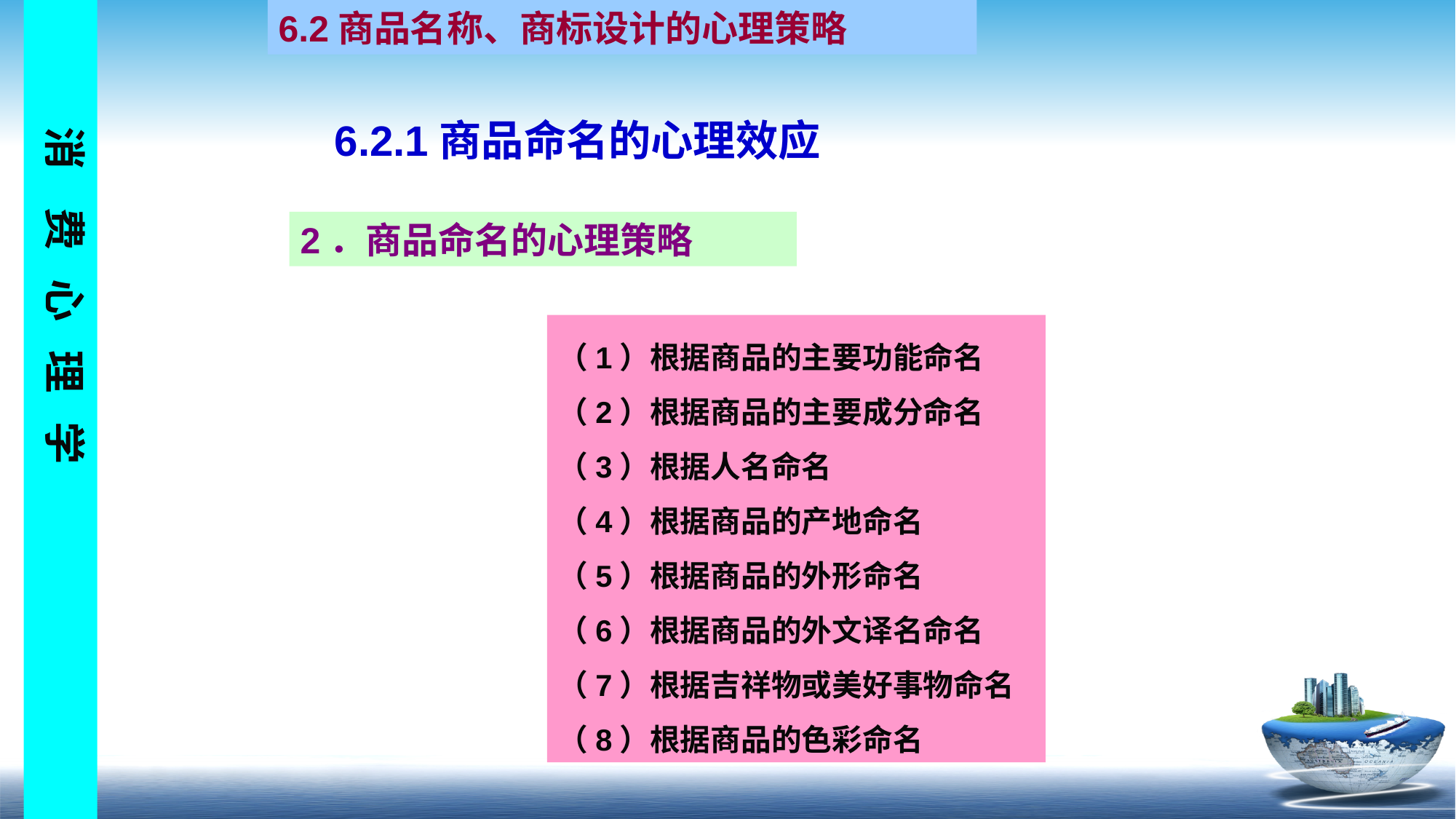

6.2商品名称、商标设计的心理策略
6.2.1商品命名的心理效应
2．商品命名的心理策略
（1）根据商品的主要功能命名
（2）根据商品的主要成分命名
（3）根据人名命名
（4）根据商品的产地命名
（5）根据商品的外形命名
（6）根据商品的外文译名命名
（7）根据吉祥物或美好事物命名
（8）根据商品的色彩命名